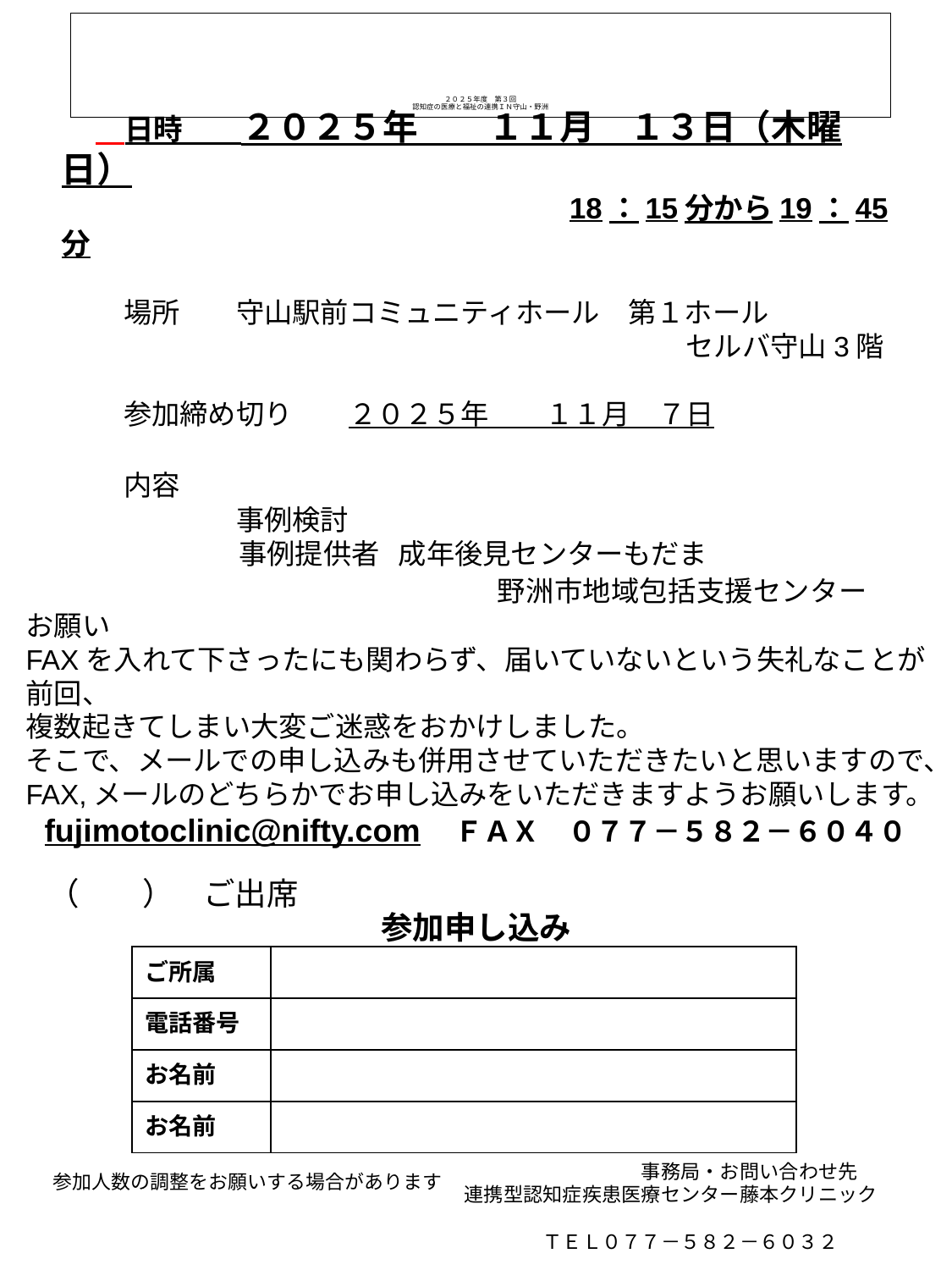

# ２０２５年度　第３回 認知症の医療と福祉の連携ＩＮ守山・野洲
　日時　　２０２５年　　１１月　１３日（木曜日）
　　　　　　　　　　　　　　　　18：15分から19：45分

　場所　　守山駅前コミュニティホール　第１ホール
　　　　　　　　　　　　　　　　　　　　　セルバ守山3階

　参加締め切り　　２０２５年　　１１月　７日

　内容
　　　　　事例検討
　　　　　事例提供者   成年後見センターもだま
　　　　　　　　　　　　　野洲市地域包括支援センター
お願い
FAXを入れて下さったにも関わらず、届いていないという失礼なことが前回、
複数起きてしまい大変ご迷惑をおかけしました。
そこで、メールでの申し込みも併用させていただきたいと思いますので、
FAX,メールのどちらかでお申し込みをいただきますようお願いします。
fujimotoclinic@nifty.com   ＦＡＸ　０７７－５８２－６０４０

参加申し込み

（　　）    ご出席
| ご所属 |  |
| --- | --- |
| 電話番号 |  |
| お名前 |  |
| お名前 |  |
事務局・お問い合わせ先
連携型認知症疾患医療センター藤本クリニック

ＴＥＬ０７７－５８２－６０３２
参加人数の調整をお願いする場合があります